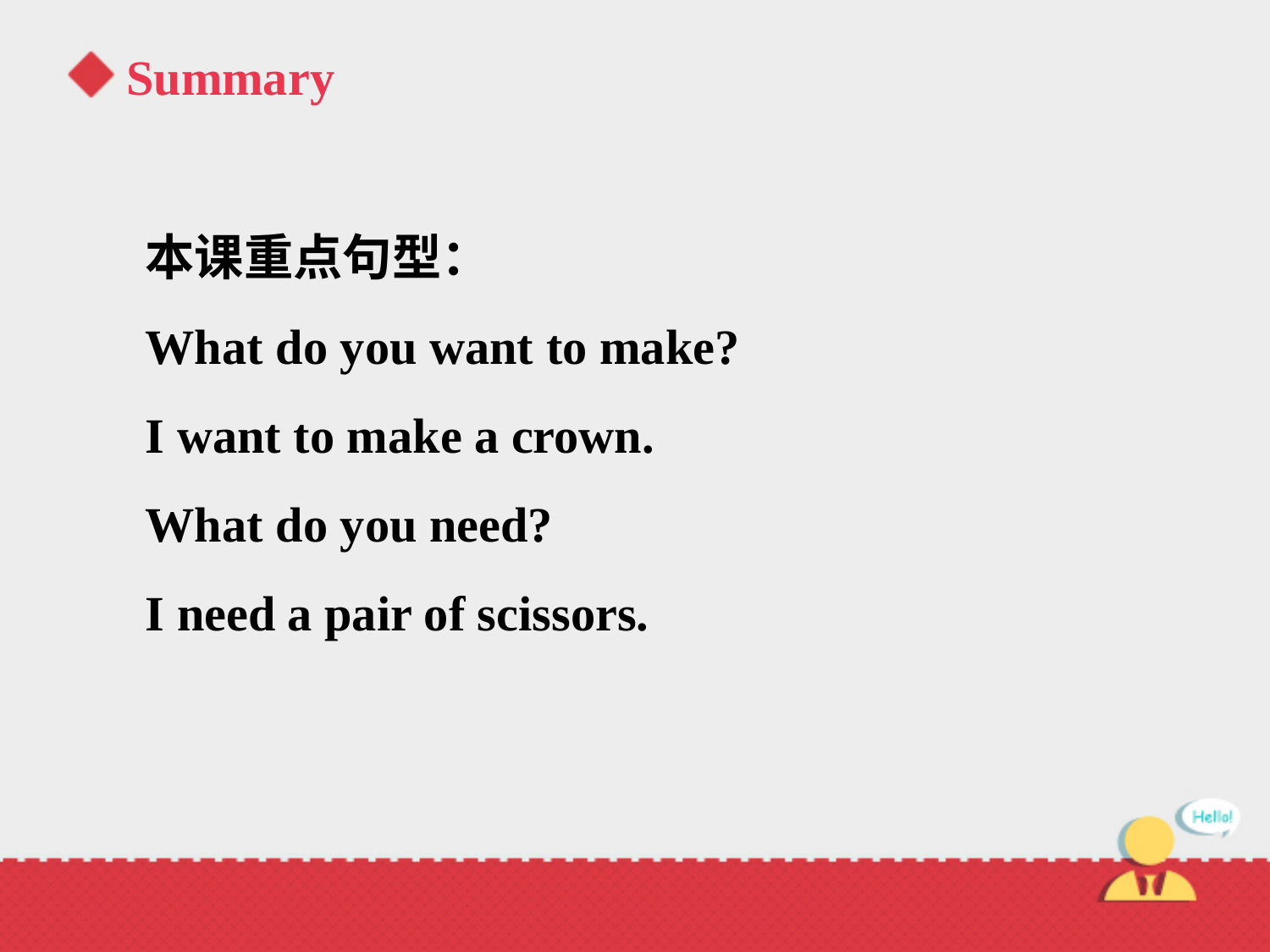

# Summary
本课重点句型：
What do you want to make?
I want to make a crown.
What do you need?
I need a pair of scissors.